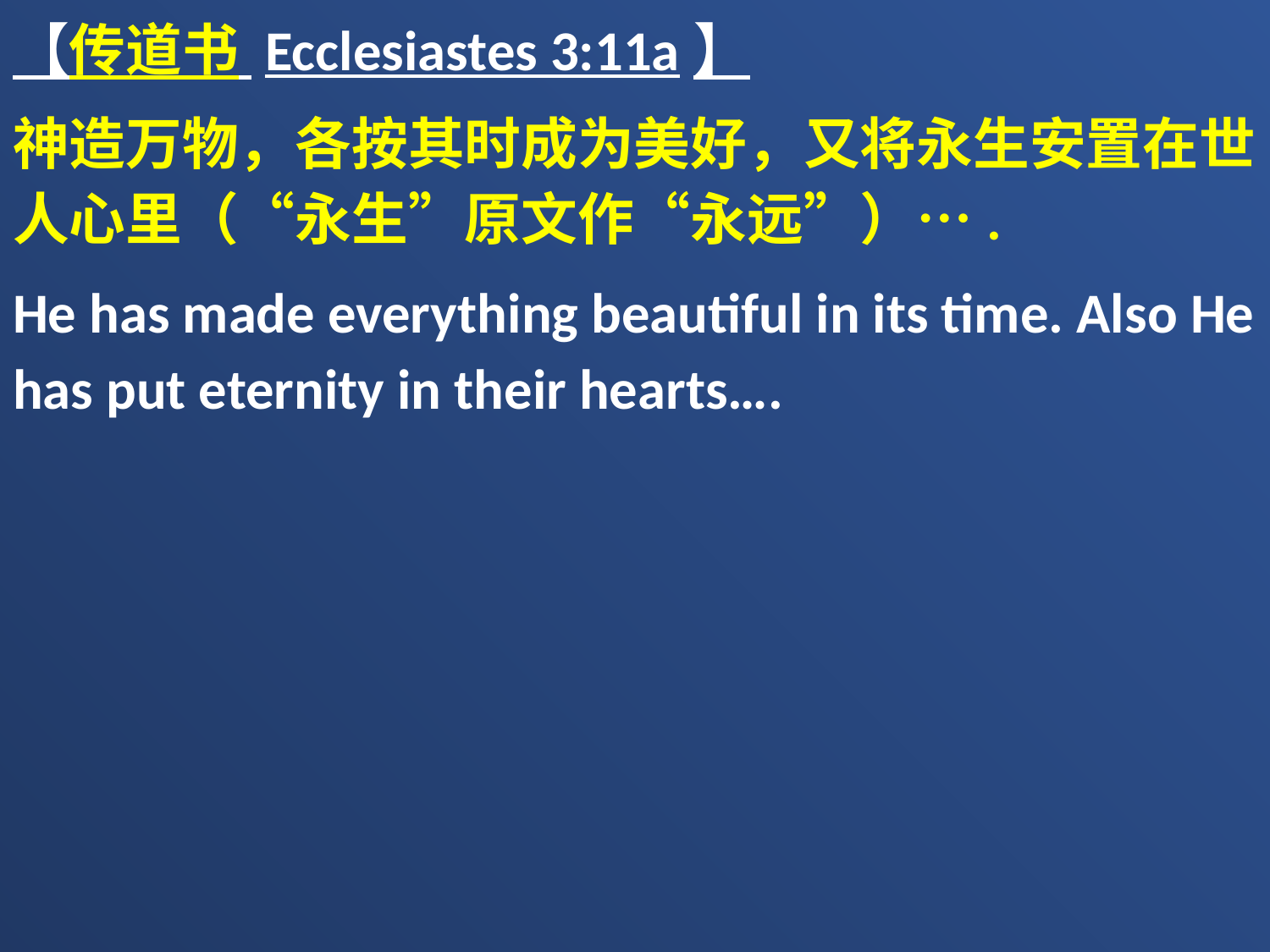

【传道书 Ecclesiastes 3:11a】
神造万物，各按其时成为美好，又将永生安置在世人心里（“永生”原文作“永远”）….
He has made everything beautiful in its time. Also He has put eternity in their hearts….